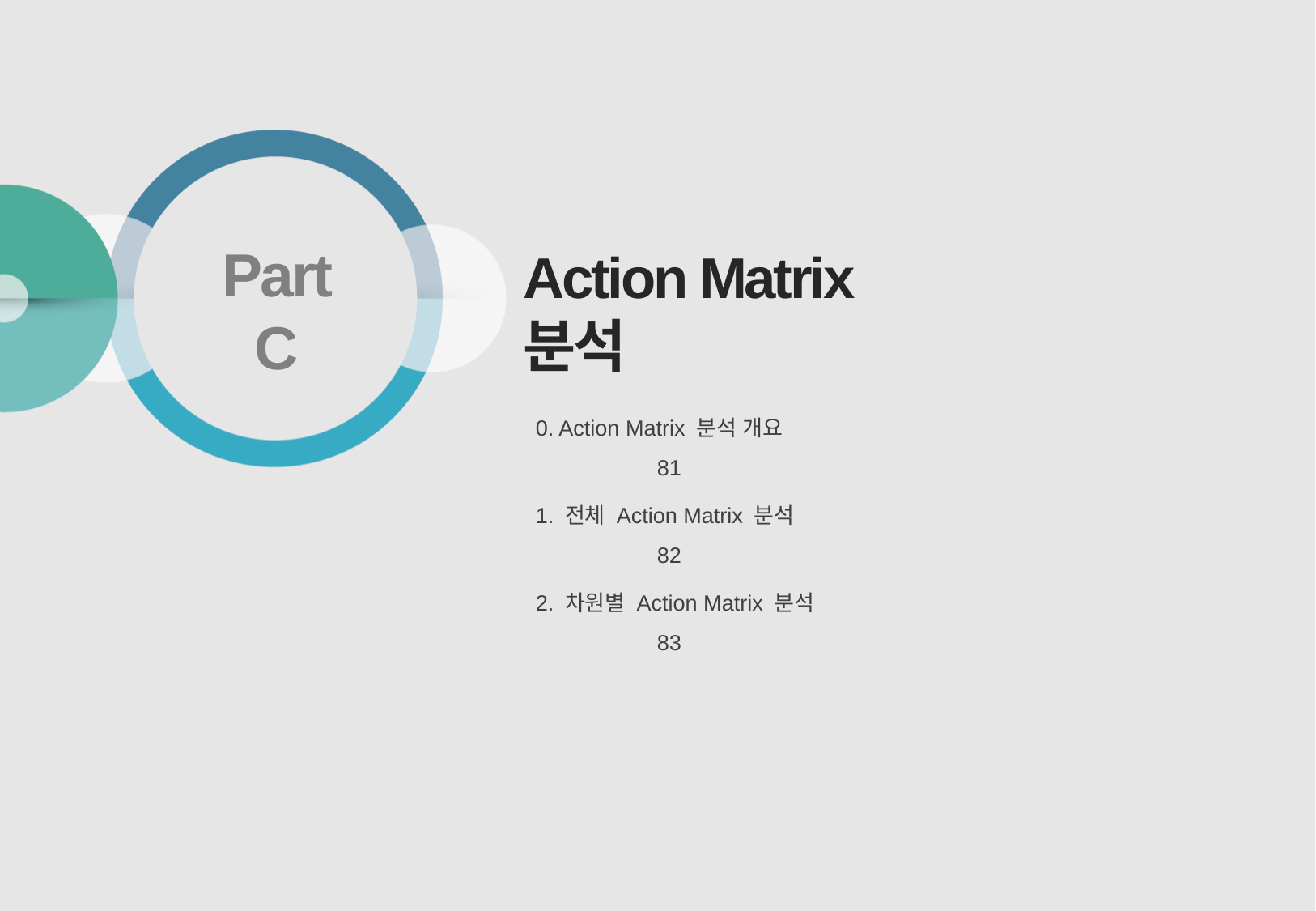

# Action Matrix 분석
Part C
0. Action Matrix 분석 개요		81
1. 전체 Action Matrix 분석		82
2. 차원별 Action Matrix 분석		83